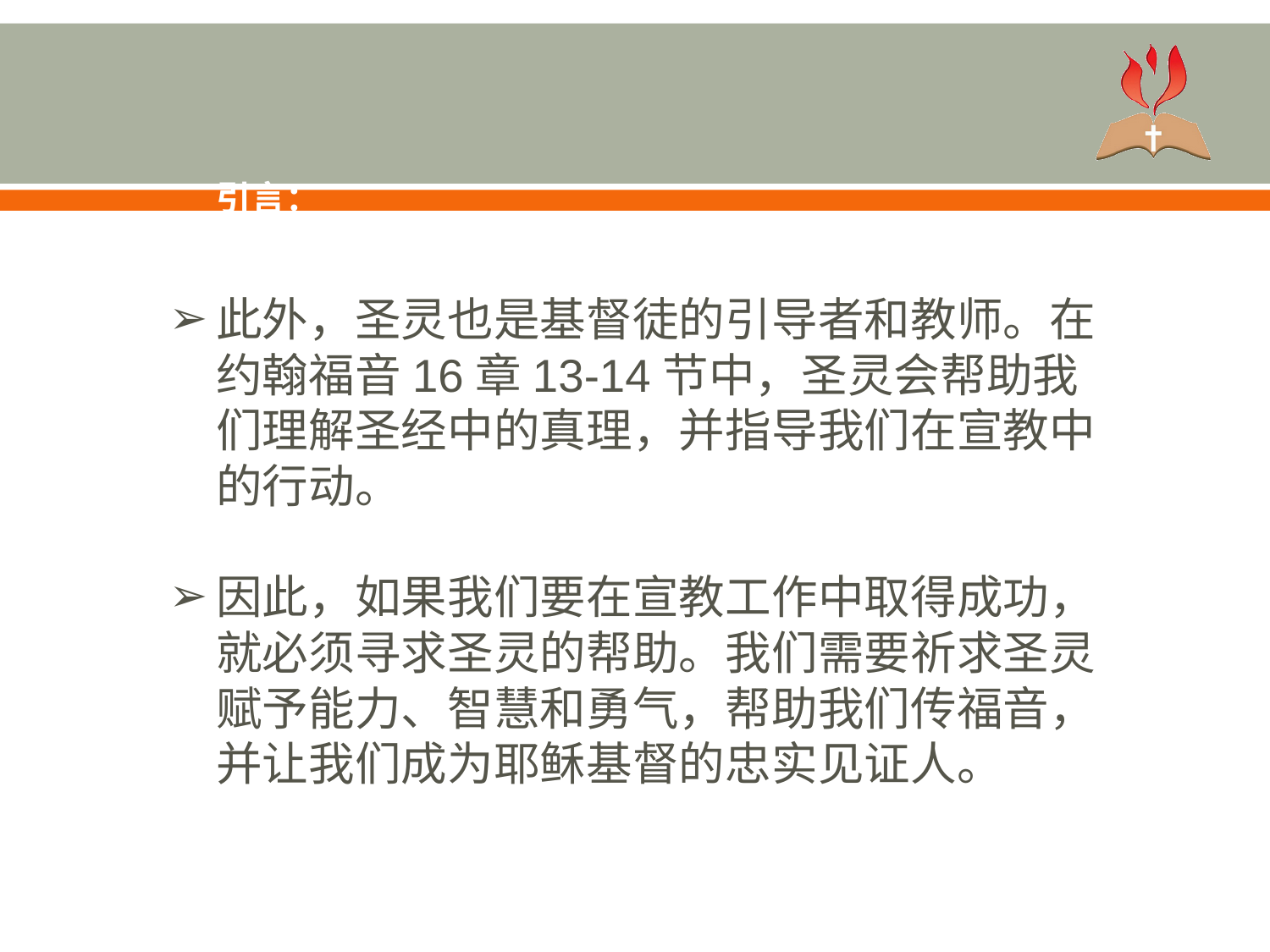

引言：
此外，圣灵也是基督徒的引导者和教师。在约翰福音16章13-14节中，圣灵会帮助我们理解圣经中的真理，并指导我们在宣教中的行动。

因此，如果我们要在宣教工作中取得成功，就必须寻求圣灵的帮助。我们需要祈求圣灵赋予能力、智慧和勇气，帮助我们传福音，并让我们成为耶稣基督的忠实见证人。